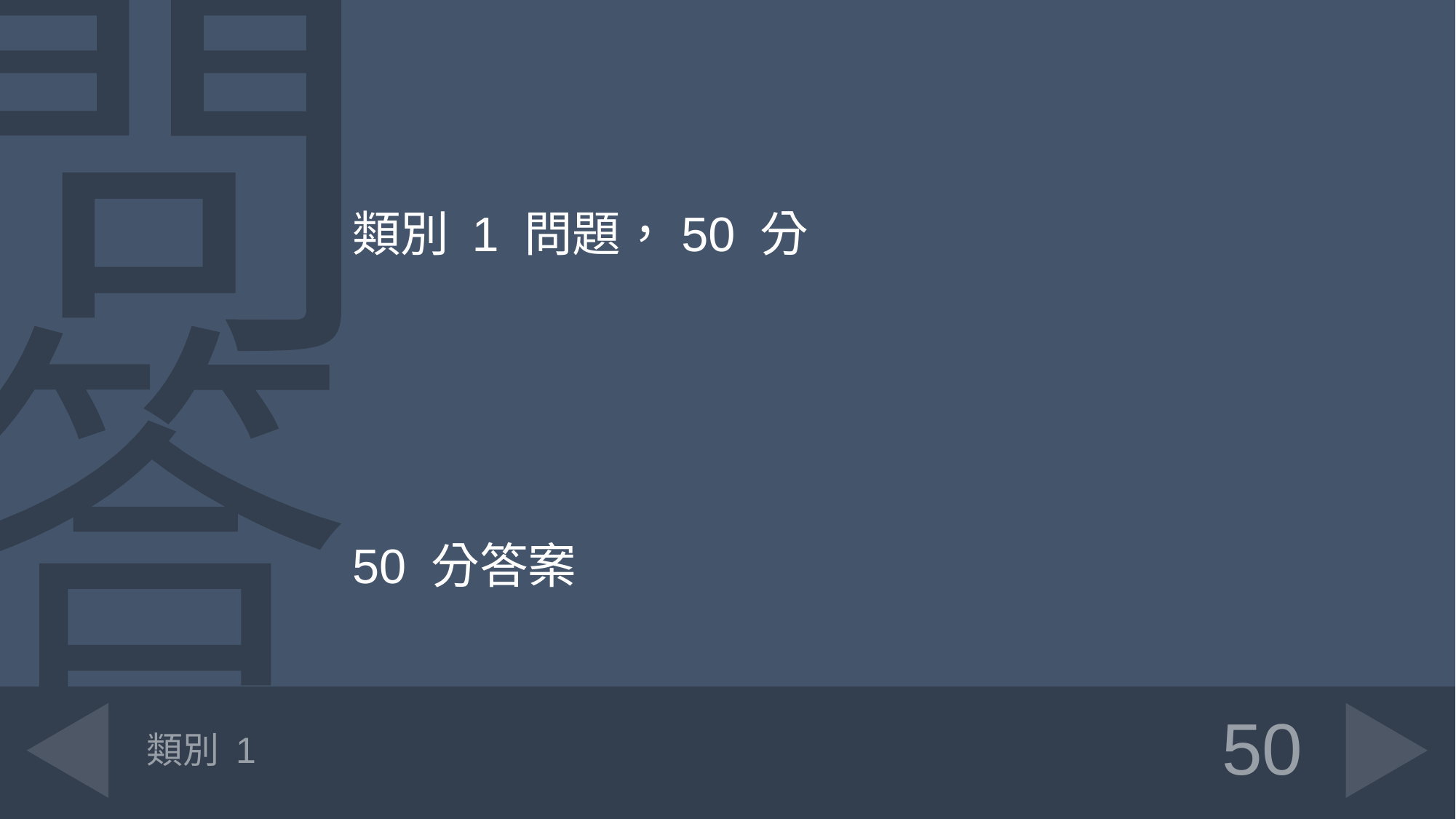

類別 1 問題，50 分
50 分答案
# 類別 1
50